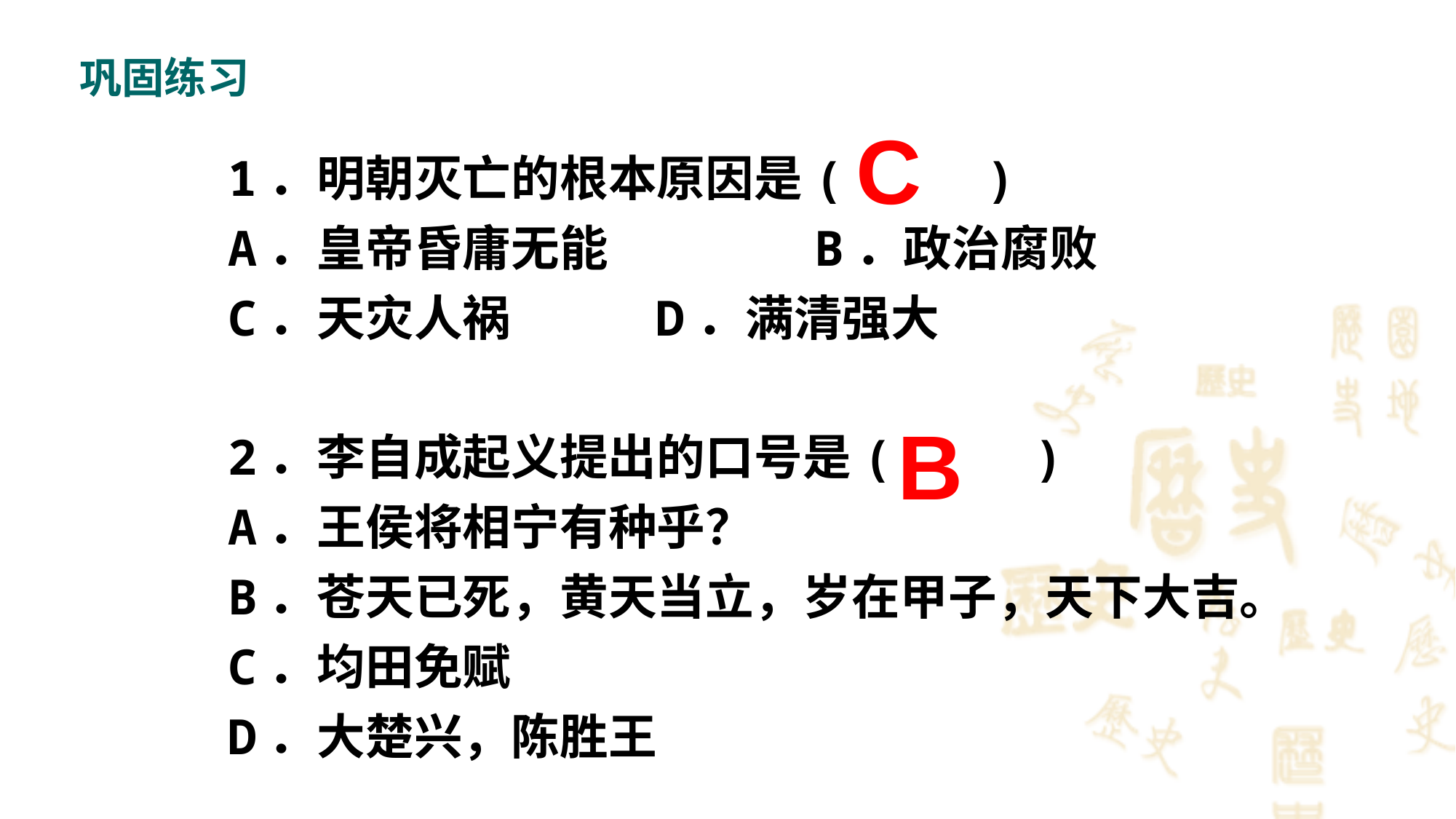

巩固练习
C
1．明朝灭亡的根本原因是(　  　)
A．皇帝昏庸无能　　　　B．政治腐败
C．天灾人祸            D．满清强大

2．李自成起义提出的口号是(　  　)
A．王侯将相宁有种乎？
B．苍天已死，黄天当立，岁在甲子，天下大吉。
C．均田免赋
D．大楚兴，陈胜王
B